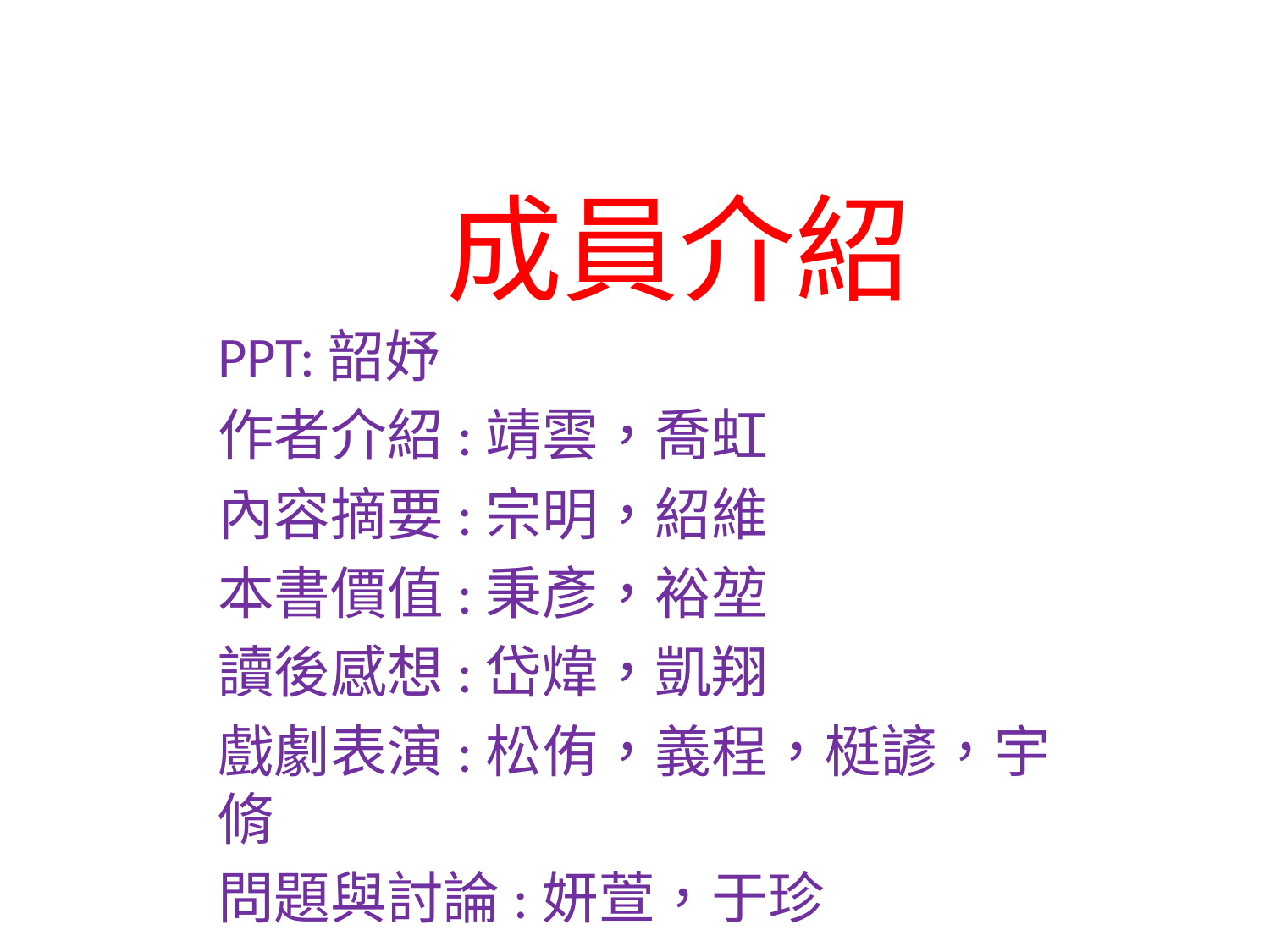

# 成員介紹
PPT:韶妤
作者介紹:靖雲，喬虹
內容摘要:宗明，紹維
本書價值:秉彥，裕堃
讀後感想:岱煒，凱翔
戲劇表演:松侑，義程，梃諺，宇脩
問題與討論:妍萱，于珍